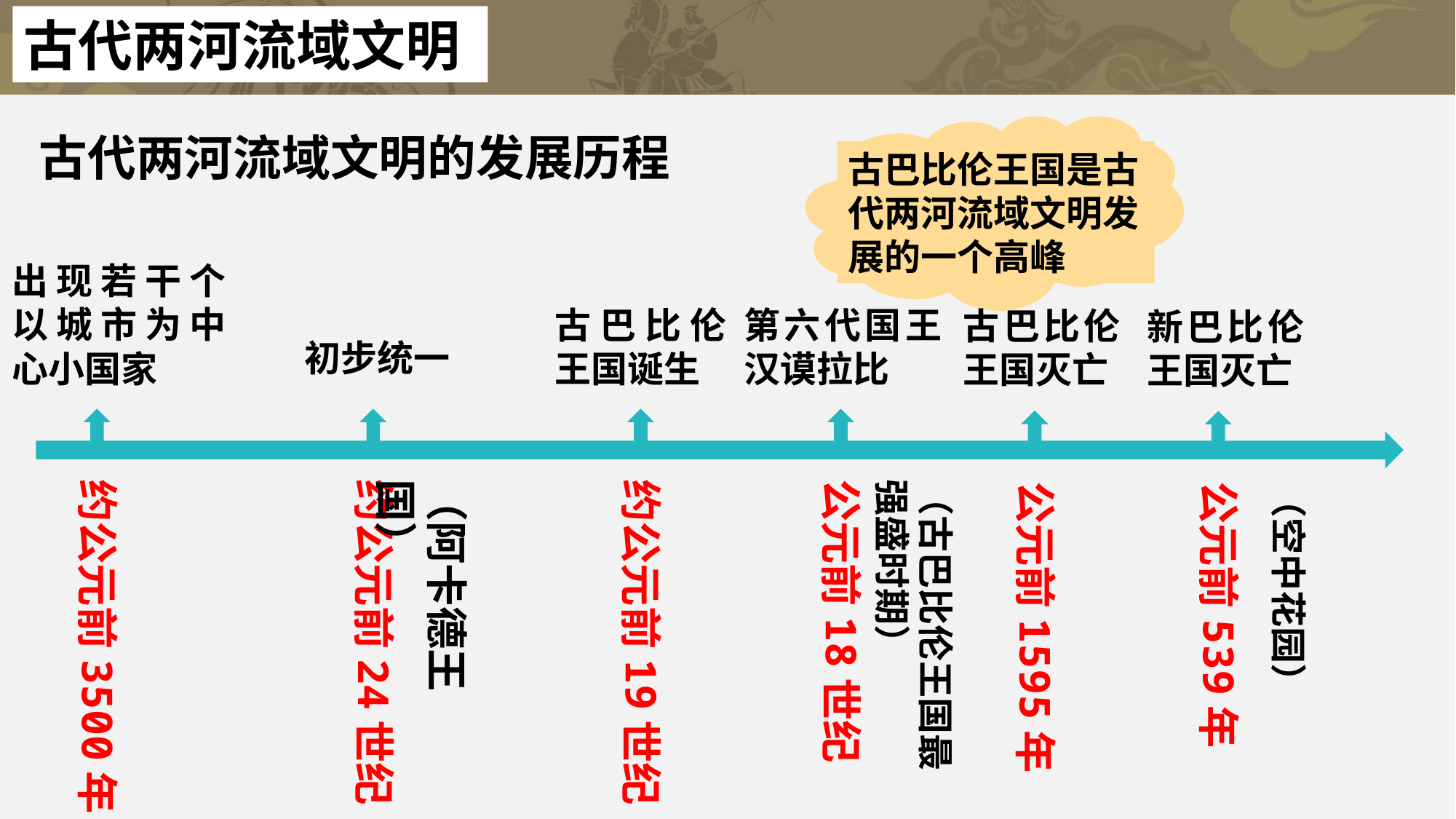

古代两河流域文明

古巴比伦王国是古代两河流域文明发展的一个高峰
古巴比伦王国诞生

约公元前19世纪
古代两河流域文明的发展历程
出现若干个以城市为中心小国家

约公元前3500年
第六代国王汉谟拉比

公元前18世纪
古巴比伦王国灭亡

公元前1595年
新巴比伦王国灭亡

公元前539年
初步统一

约公元前24世纪

（阿卡德王国）
（古巴比伦王国最强盛时期）
（空中花园）